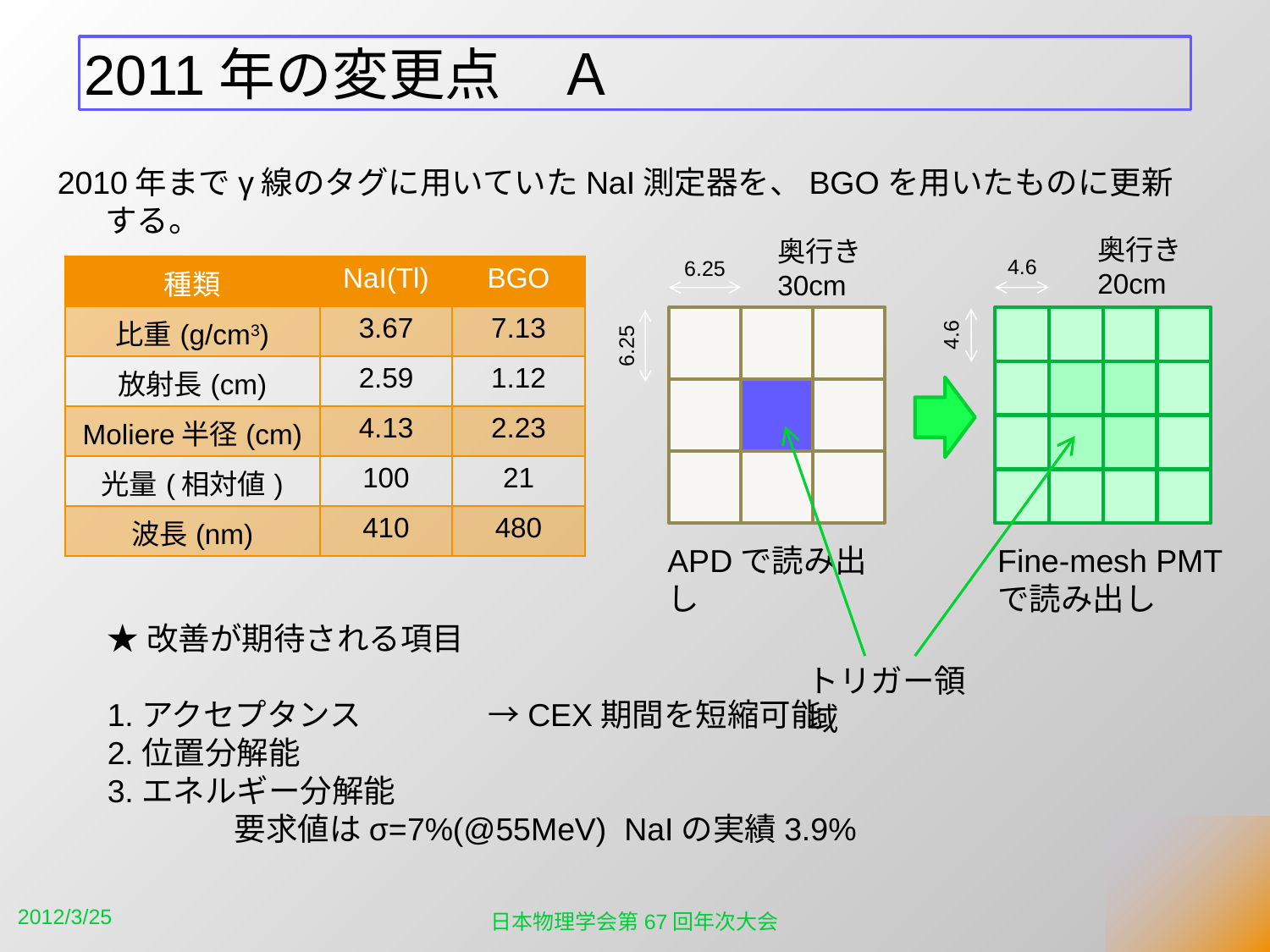

# 2011年の変更点　Ａ
2010年までγ線のタグに用いていたNaI測定器を、BGOを用いたものに更新する。
奥行き20cm
奥行き30cm
4.6
6.25
| 種類 | NaI(Tl) | BGO |
| --- | --- | --- |
| 比重(g/cm3) | 3.67 | 7.13 |
| 放射長(cm) | 2.59 | 1.12 |
| Moliere半径(cm) | 4.13 | 2.23 |
| 光量(相対値) | 100 | 21 |
| 波長(nm) | 410 | 480 |

4.6
6.25

APDで読み出し
Fine-mesh PMT で読み出し
★改善が期待される項目

1.アクセプタンス	→CEX期間を短縮可能
2.位置分解能
3.エネルギー分解能
	要求値はσ=7%(@55MeV)  NaIの実績3.9%
トリガー領域
2012/3/25
日本物理学会第67回年次大会